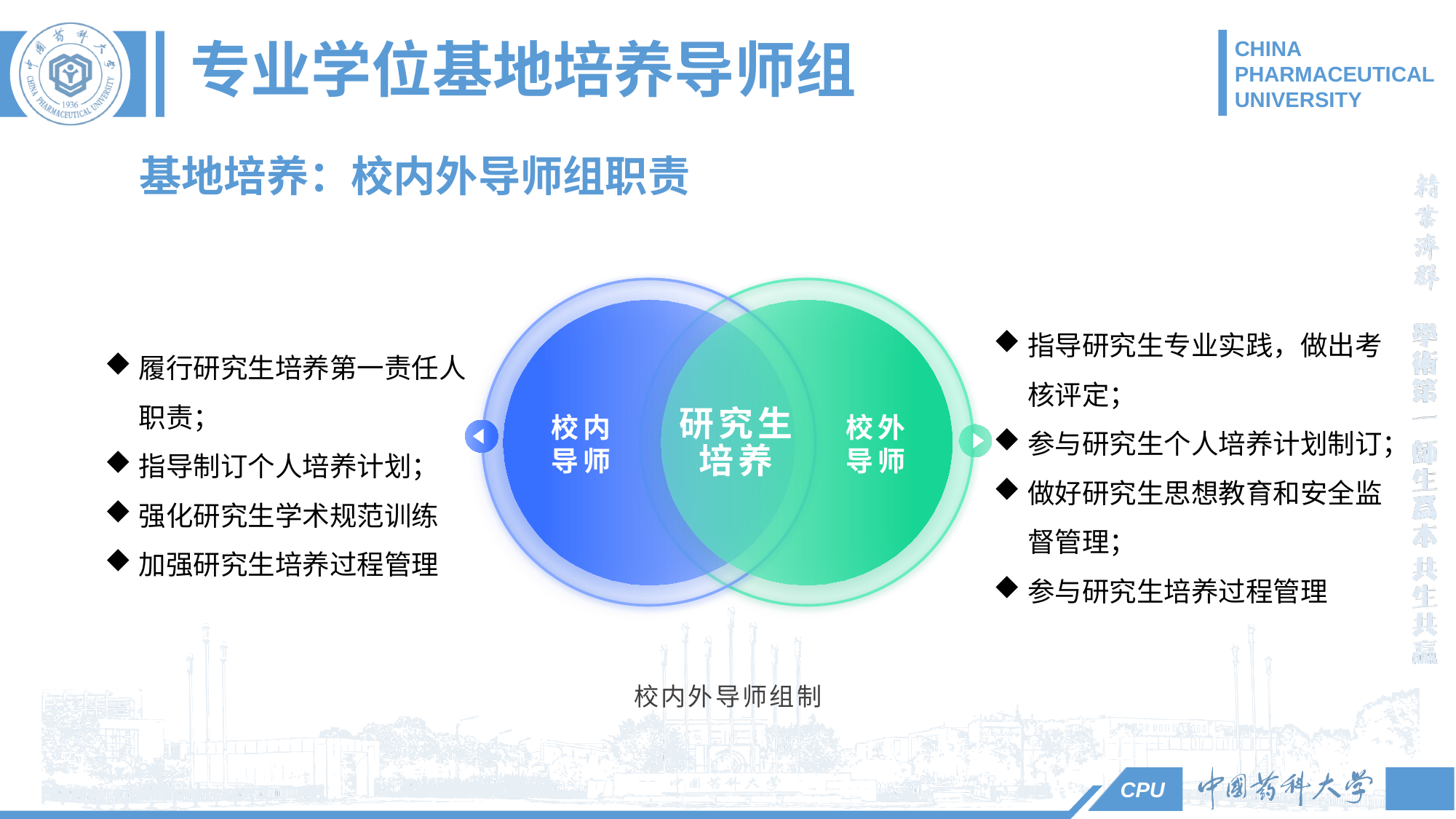

专业学位基地培养导师组
# 基地培养：校内外导师组职责

指导研究生专业实践，做出考核评定；
参与研究生个人培养计划制订；
做好研究生思想教育和安全监督管理；
参与研究生培养过程管理
履行研究生培养第一责任人职责；
指导制订个人培养计划；
强化研究生学术规范训练
加强研究生培养过程管理
研究生
培养
校内
导师
校外
导师

校内外导师组制
9